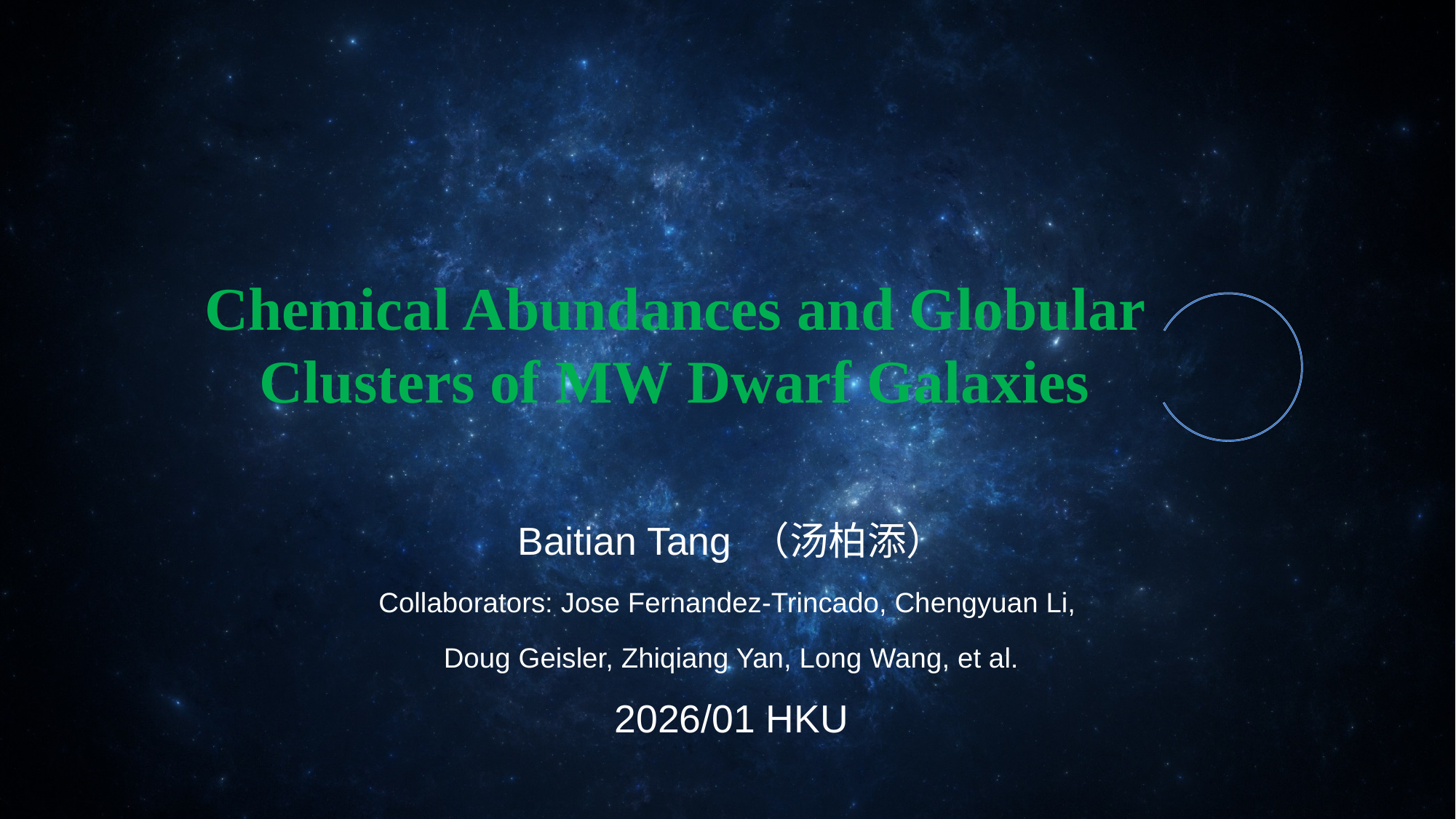

# Chemical Abundances and Globular Clusters of MW Dwarf Galaxies
Baitian Tang （汤柏添）
Collaborators: Jose Fernandez-Trincado, Chengyuan Li,
Doug Geisler, Zhiqiang Yan, Long Wang, et al.
2026/01 HKU